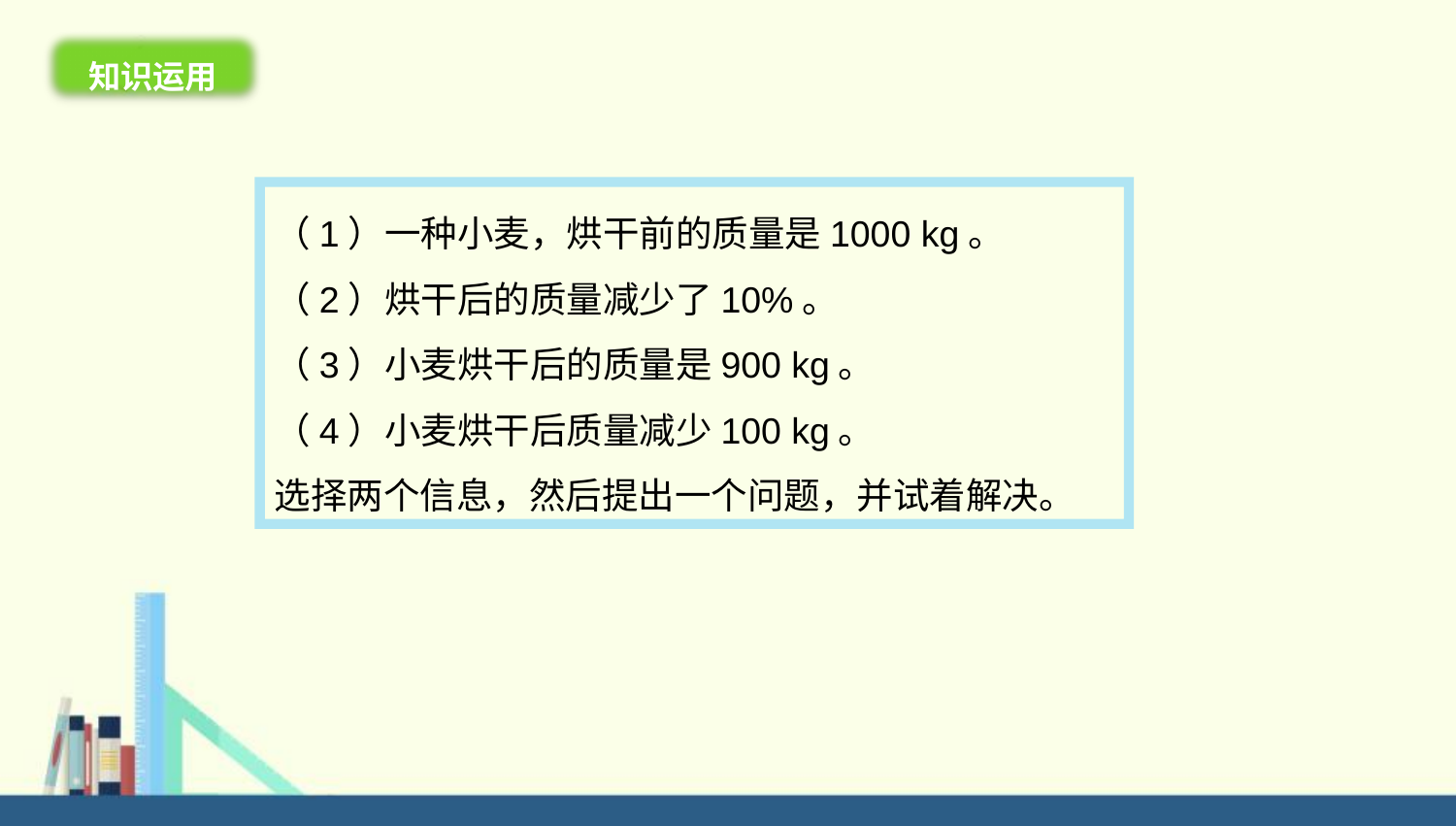

知识运用
（1）一种小麦，烘干前的质量是1000 kg。
（2）烘干后的质量减少了10%。
（3）小麦烘干后的质量是900 kg。
（4）小麦烘干后质量减少100 kg。
选择两个信息，然后提出一个问题，并试着解决。